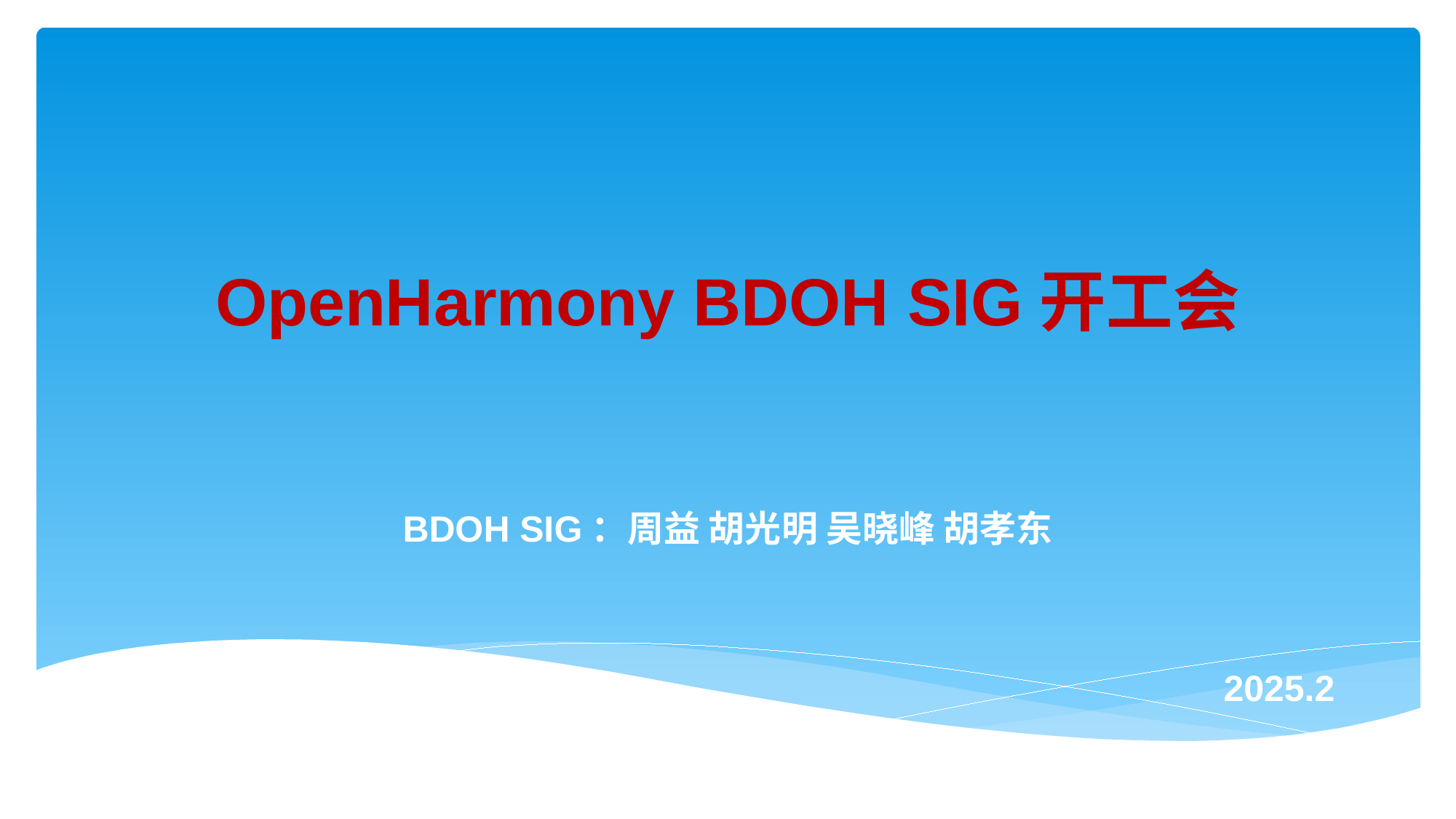

OpenHarmony BDOH SIG开工会
BDOH SIG：周益 胡光明 吴晓峰 胡孝东
2025.2